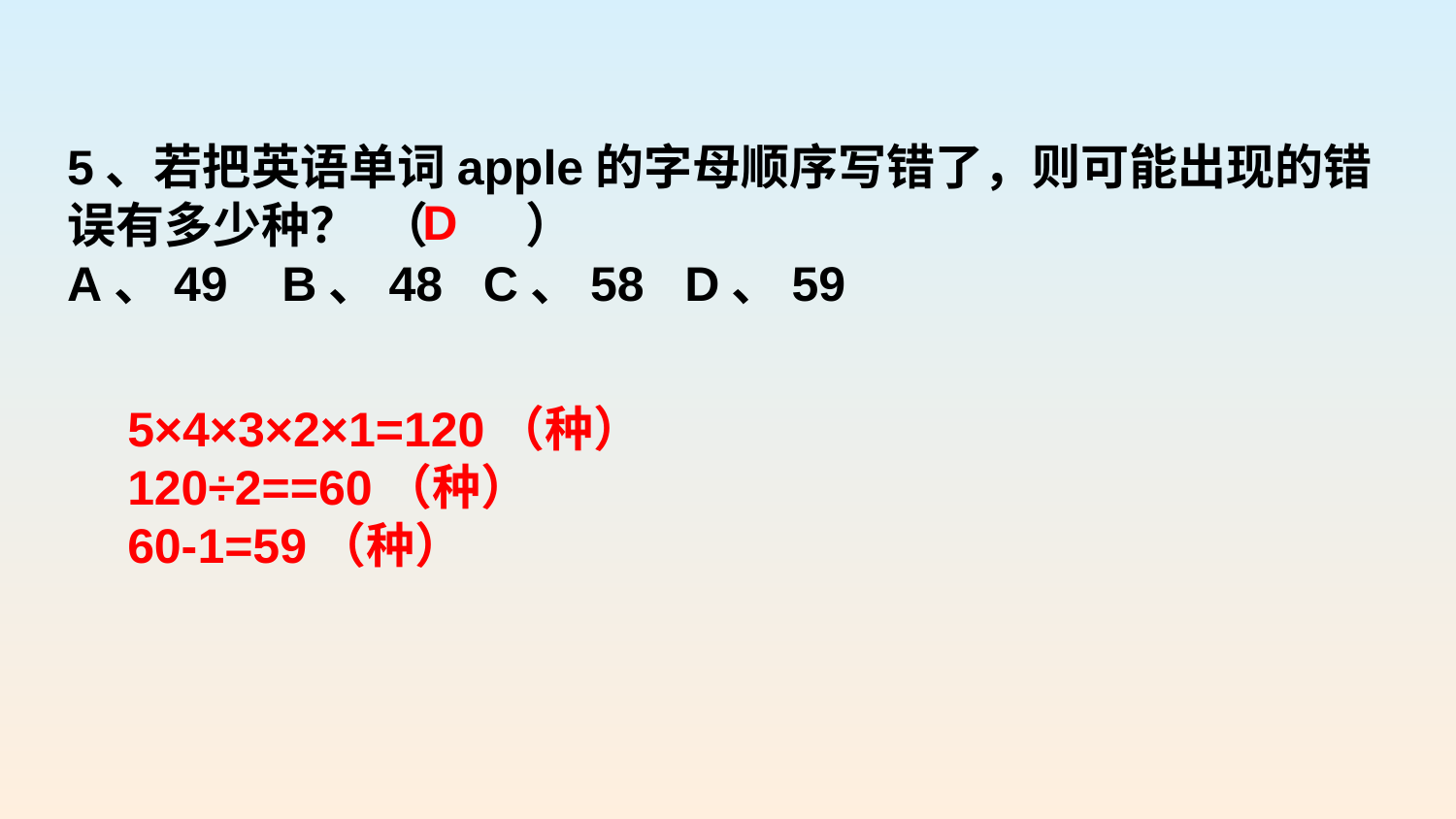

5、若把英语单词apple的字母顺序写错了，则可能出现的错误有多少种？  （　　）
A、49    B、48   C、58   D、59

D
5×4×3×2×1=120（种）
120÷2==60（种）
60-1=59（种）